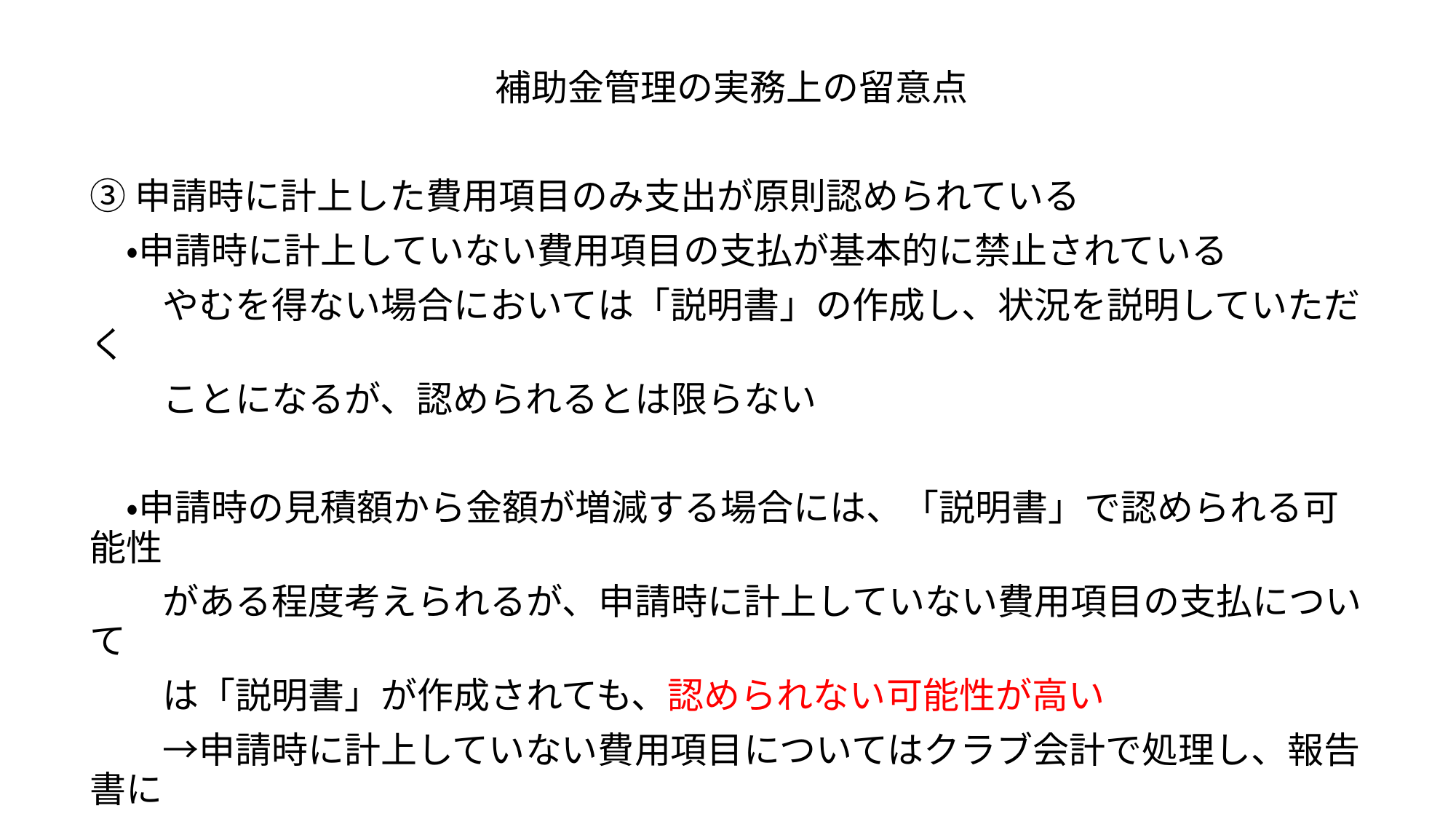

補助金管理の実務上の留意点

③申請時に計上した費用項目のみ支出が原則認められている
　・申請時に計上していない費用項目の支払が基本的に禁止されている
　　やむを得ない場合においては「説明書」の作成し、状況を説明していただく
　　ことになるが、認められるとは限らない

　・申請時の見積額から金額が増減する場合には、「説明書」で認められる可能性
　　がある程度考えられるが、申請時に計上していない費用項目の支払について
　　は「説明書」が作成されても、認められない可能性が高い
　　→申請時に計上していない費用項目についてはクラブ会計で処理し、報告書に
　　　計上しない